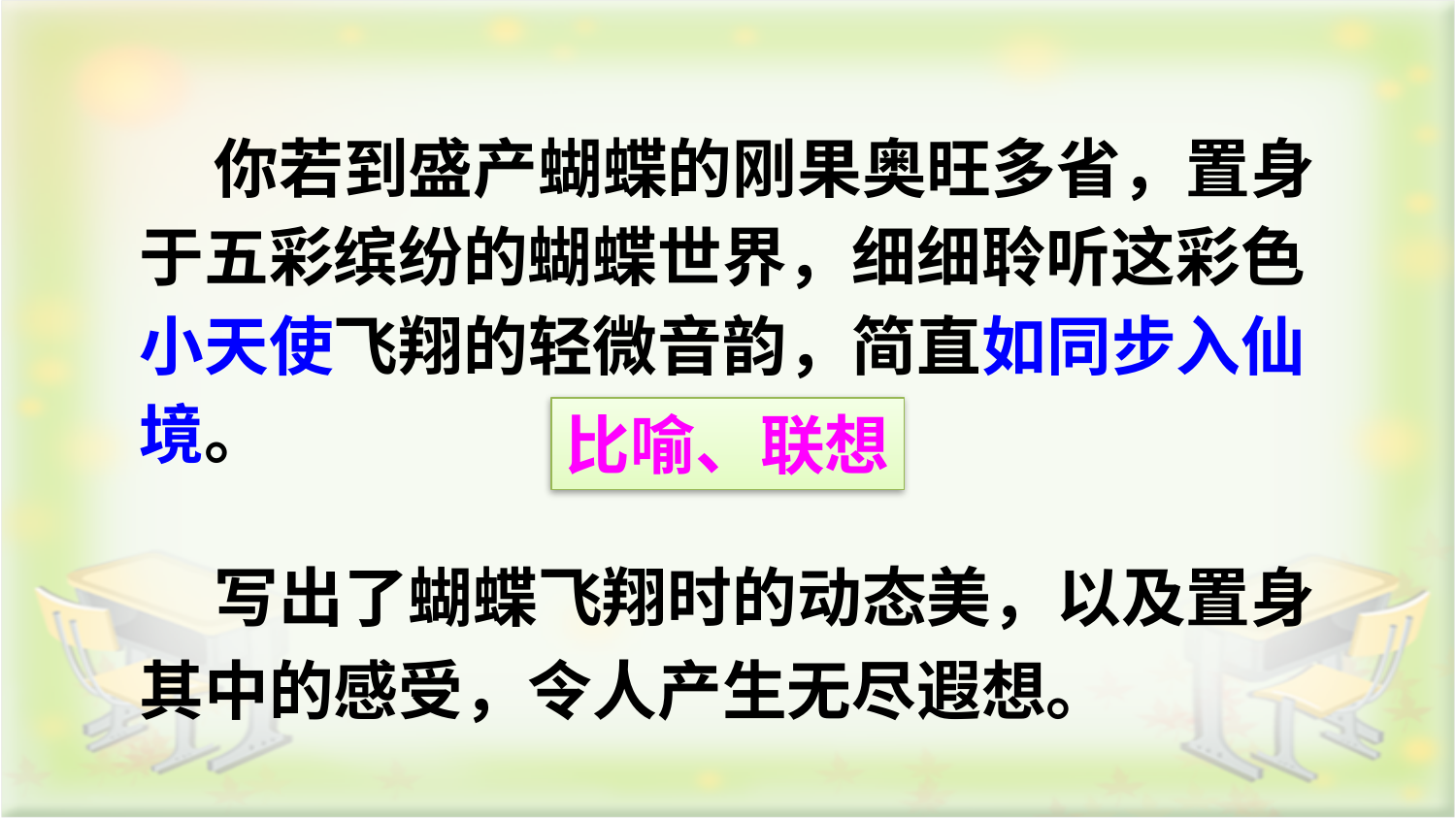

你若到盛产蝴蝶的刚果奥旺多省，置身于五彩缤纷的蝴蝶世界，细细聆听这彩色小天使飞翔的轻微音韵，简直如同步入仙境。
比喻、联想
    写出了蝴蝶飞翔时的动态美，以及置身其中的感受，令人产生无尽遐想。